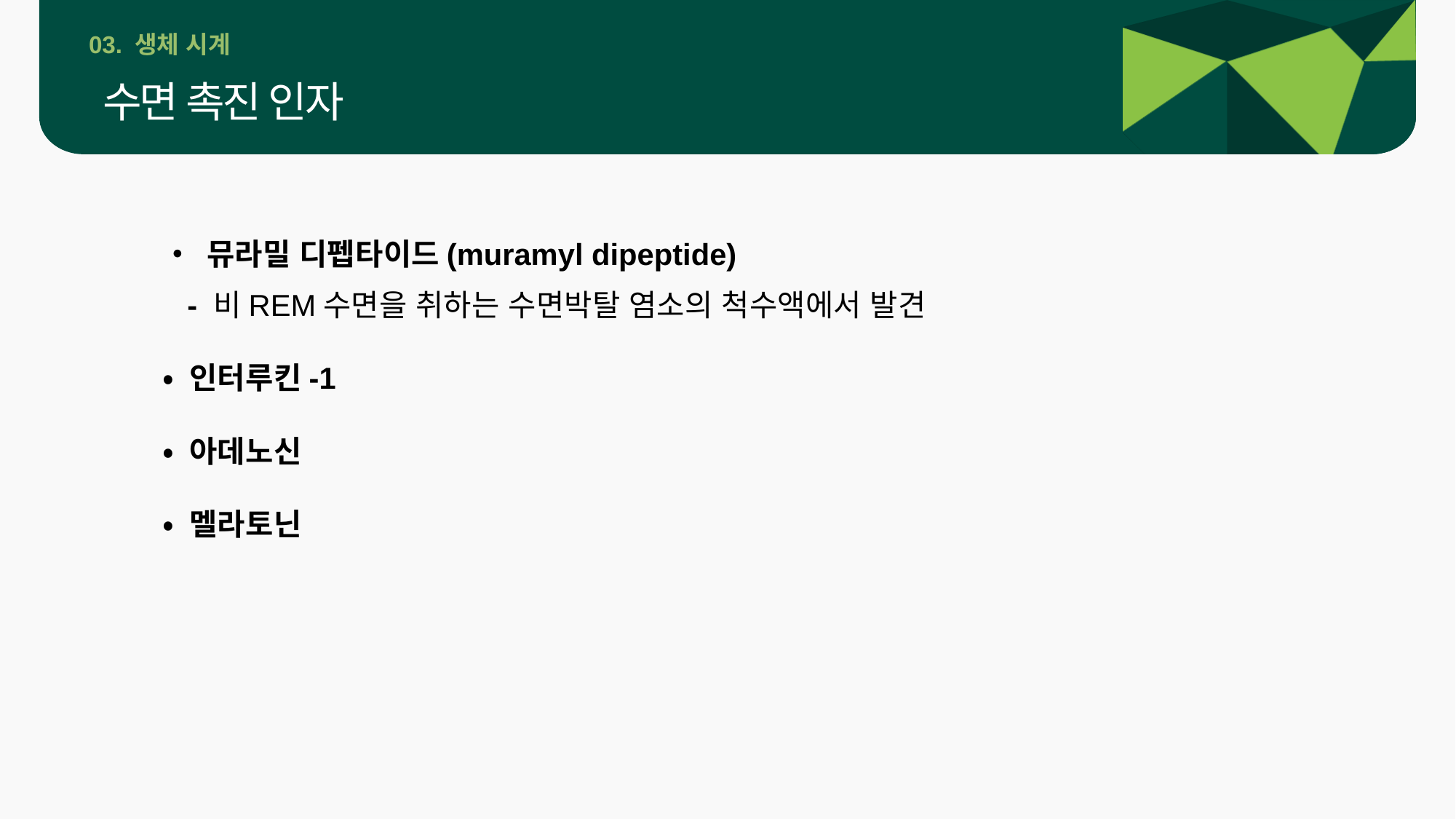

03. 생체 시계
수면 촉진 인자
• 뮤라밀 디펩타이드(muramyl dipeptide)

   - 비REM수면을 취하는 수면박탈 염소의 척수액에서 발견

• 인터루킨-1

• 아데노신

• 멜라토닌